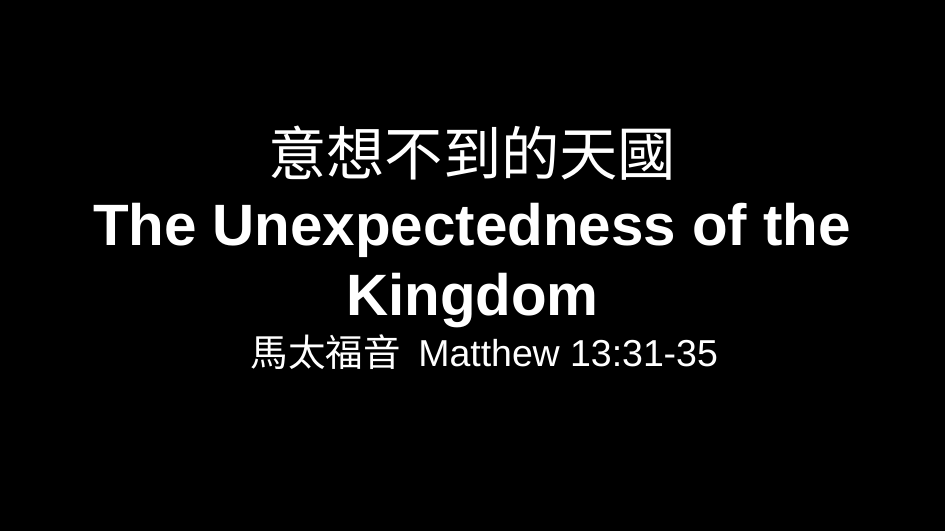

# 意想不到的天國 The Unexpectedness of the Kingdom
馬太福音 Matthew 13:31-35